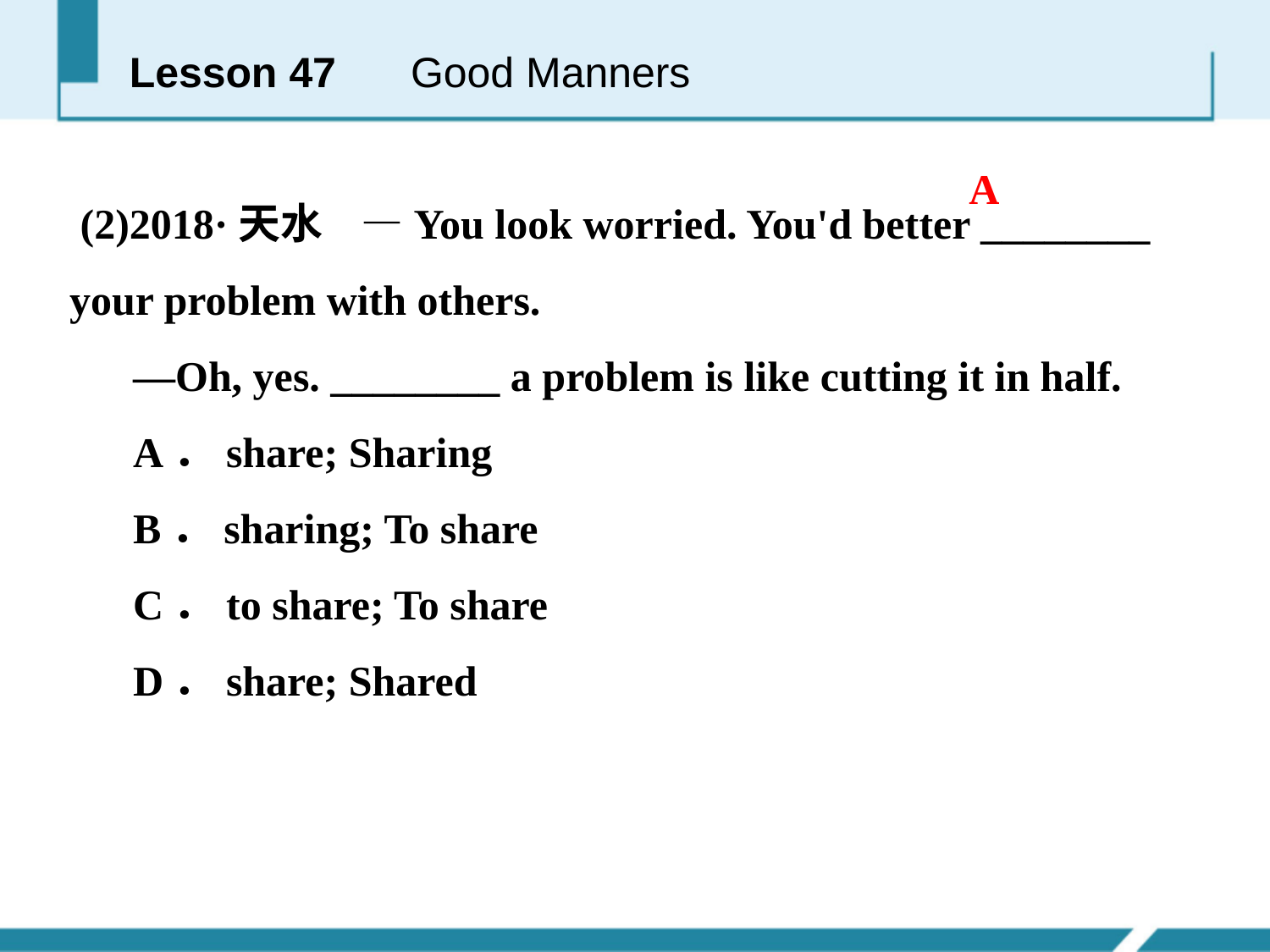

Lesson 47 　Good Manners
A
 (2)2018·天水    —You look worried. You'd better ________ your problem with others.
      —Oh, yes. ________ a problem is like cutting it in half.
      A．share; Sharing
      B．sharing; To share
      C．to share; To share
      D．share; Shared